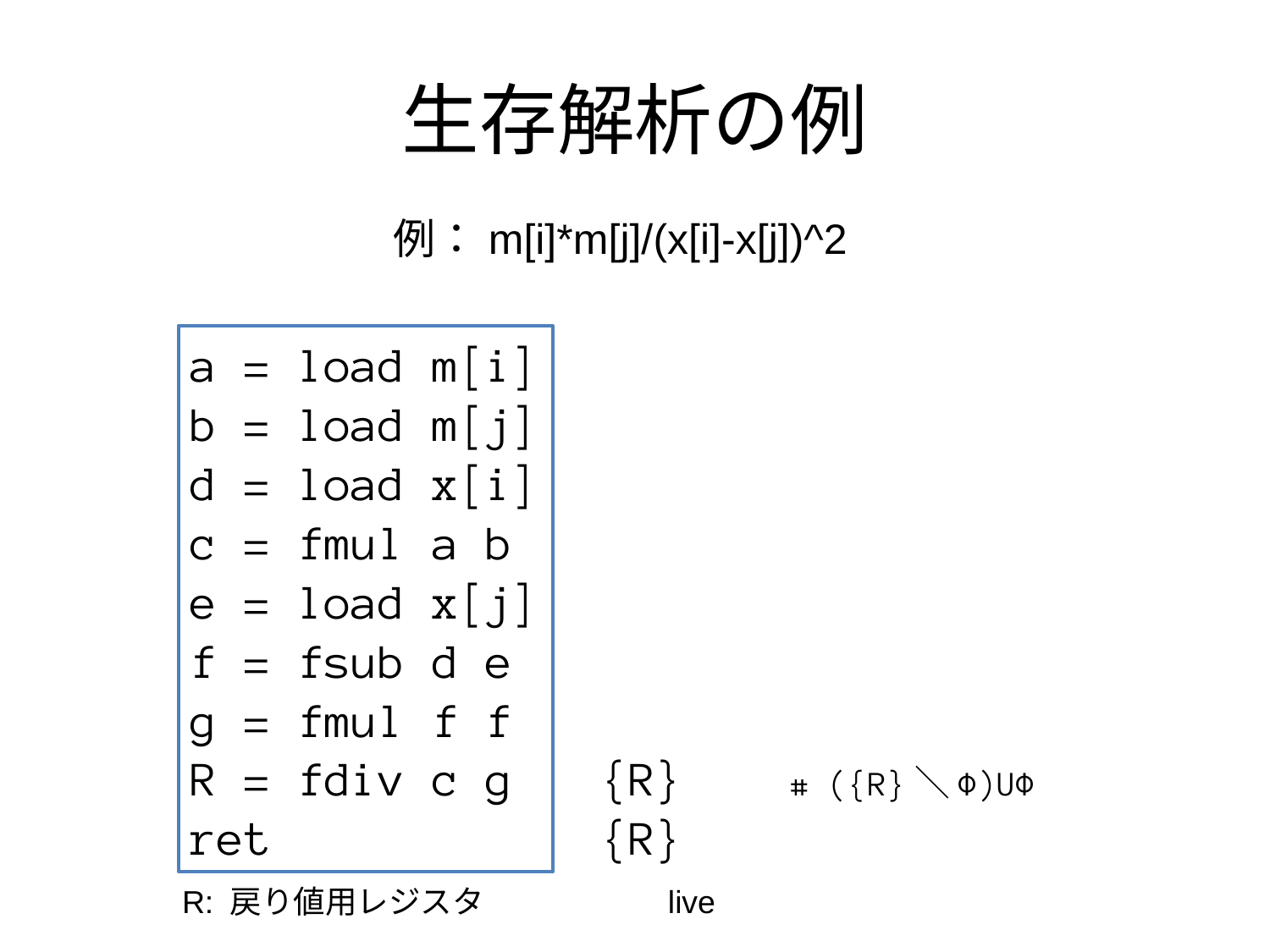

# 生存解析の例
例：m[i]*m[j]/(x[i]-x[j])^2
a = load m[i]
b = load m[j]
d = load x[i]
c = fmul a b
e = load x[j]
f = fsub d e
g = fmul f f
R = fdiv c g
ret

{R}    # ({R}＼Φ)UΦ
{R}
R: 戻り値用レジスタ
live